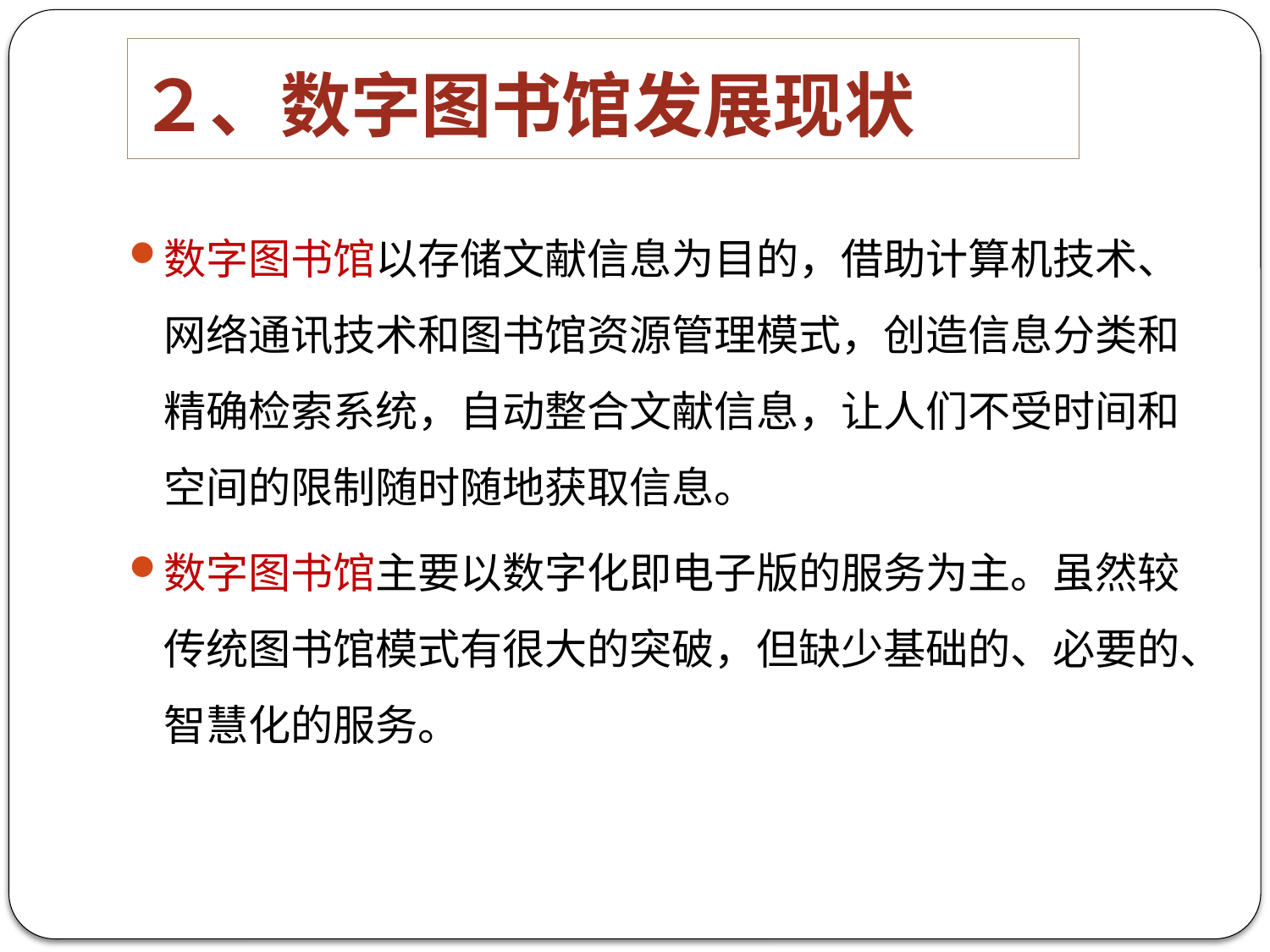

# ２、数字图书馆发展现状
数字图书馆以存储文献信息为目的，借助计算机技术、网络通讯技术和图书馆资源管理模式，创造信息分类和精确检索系统，自动整合文献信息，让人们不受时间和空间的限制随时随地获取信息。
数字图书馆主要以数字化即电子版的服务为主。虽然较传统图书馆模式有很大的突破，但缺少基础的、必要的、智慧化的服务。